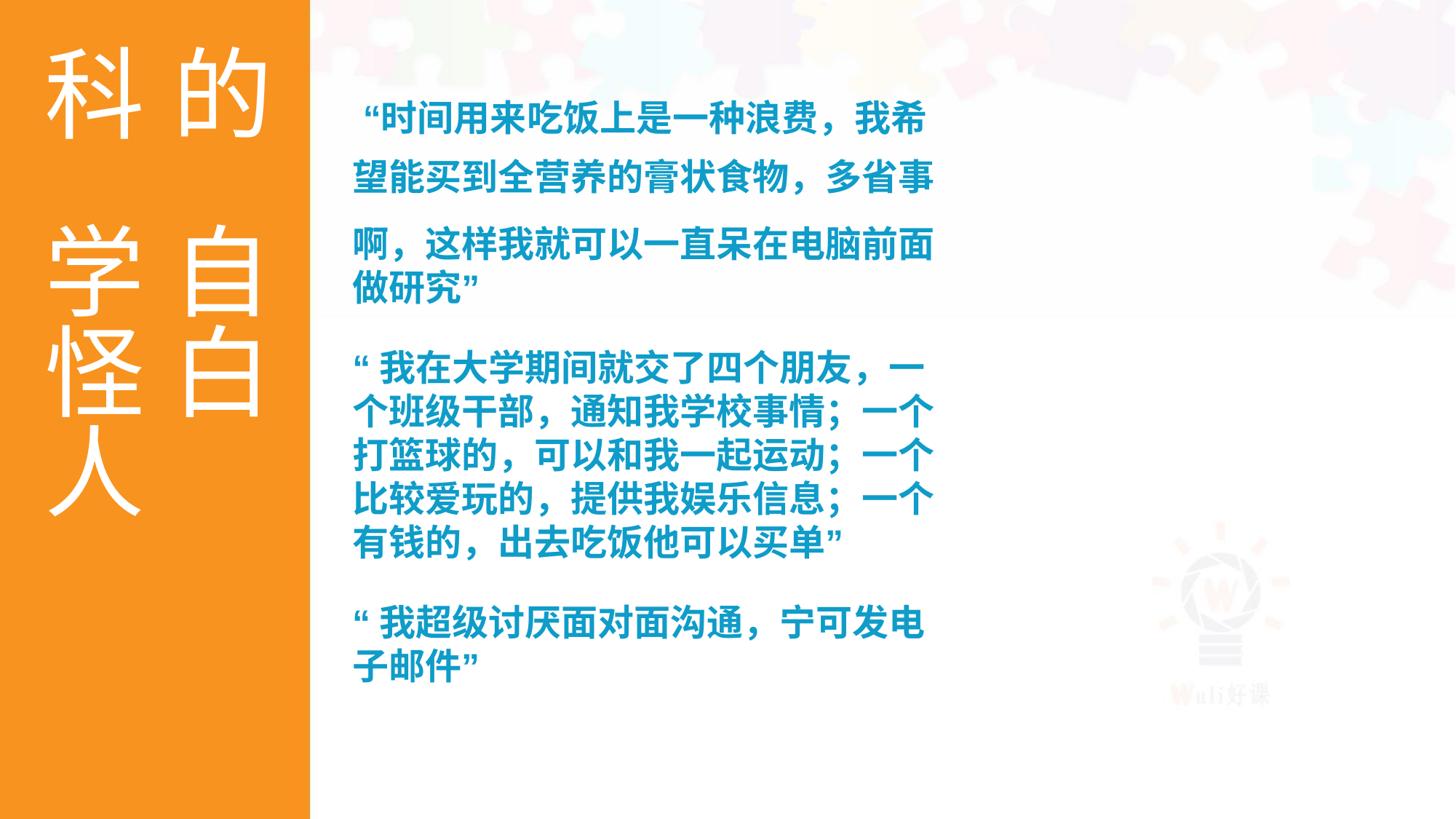

科 的 “时间用来吃饭上是一种浪费，我希
望能买到全营养的膏状食物，多省事
啊，这样我就可以一直呆在电脑前面
做研究”
学 自
怪 白
人
“我在大学期间就交了四个朋友，一
个班级干部，通知我学校事情；一个
打篮球的，可以和我一起运动；一个
比较爱玩的，提供我娱乐信息；一个
有钱的，出去吃饭他可以买单”
“我超级讨厌面对面沟通，宁可发电
子邮件”